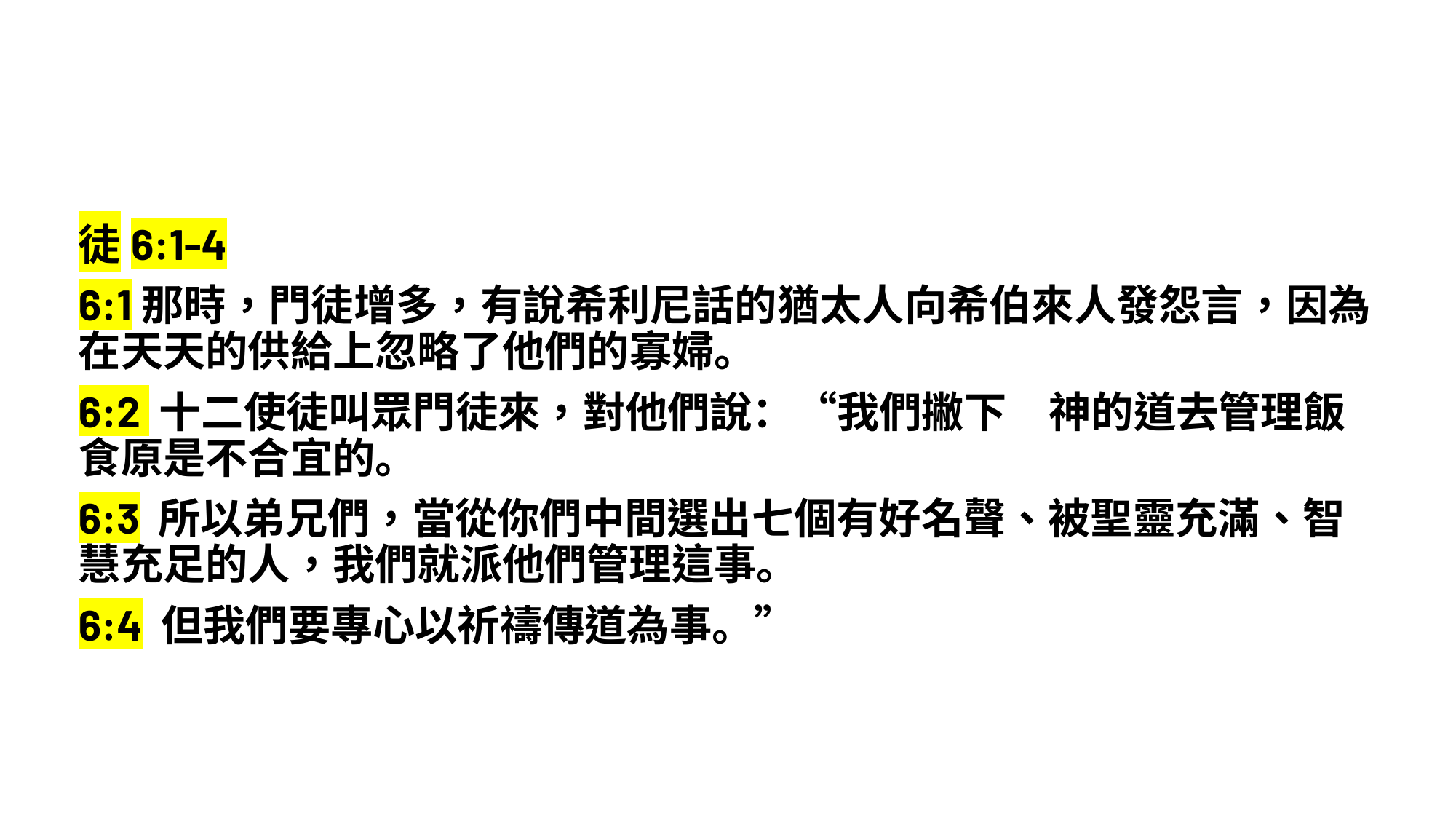

徒6:1-4
6:1那時，門徒增多，有說希利尼話的猶太人向希伯來人發怨言，因為在天天的供給上忽略了他們的寡婦。
6:2 十二使徒叫眾門徒來，對他們說：“我們撇下　神的道去管理飯食原是不合宜的。
6:3 所以弟兄們，當從你們中間選出七個有好名聲、被聖靈充滿、智慧充足的人，我們就派他們管理這事。
6:4 但我們要專心以祈禱傳道為事。”